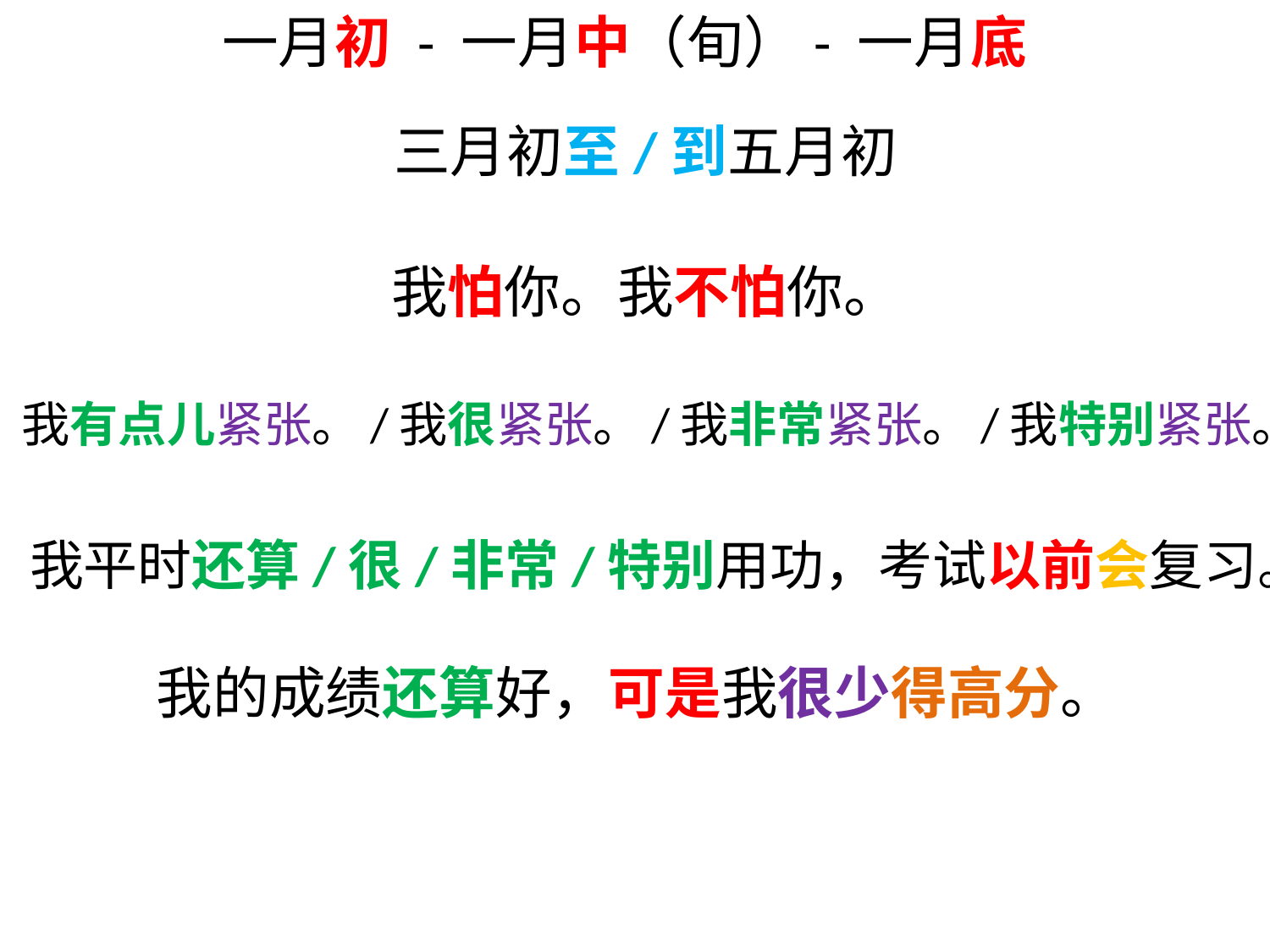

一月初 - 一月中（旬）- 一月底
三月初至/到五月初
我怕你。我不怕你。
我有点儿紧张。/我很紧张。/我非常紧张。/我特别紧张。
我平时还算/很/非常/特别用功，考试以前会复习。
我的成绩还算好，可是我很少得高分。